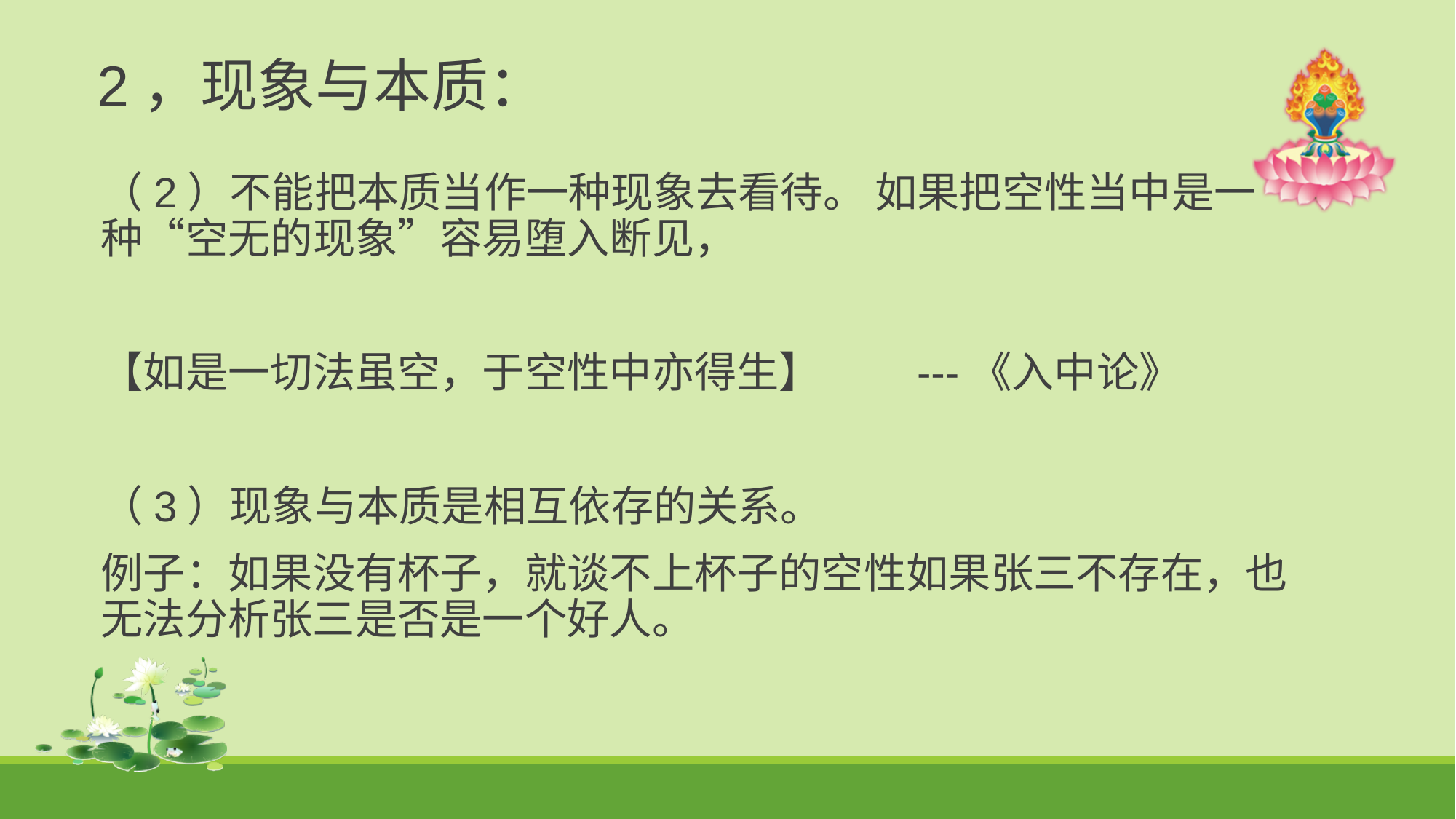

2，现象与本质：
（2）不能把本质当作一种现象去看待。 如果把空性当中是一种“空无的现象”容易堕入断见，

【如是一切法虽空，于空性中亦得生】         ---《入中论》

（3）现象与本质是相互依存的关系。
例子：如果没有杯子，就谈不上杯子的空性如果张三不存在，也无法分析张三是否是一个好人。